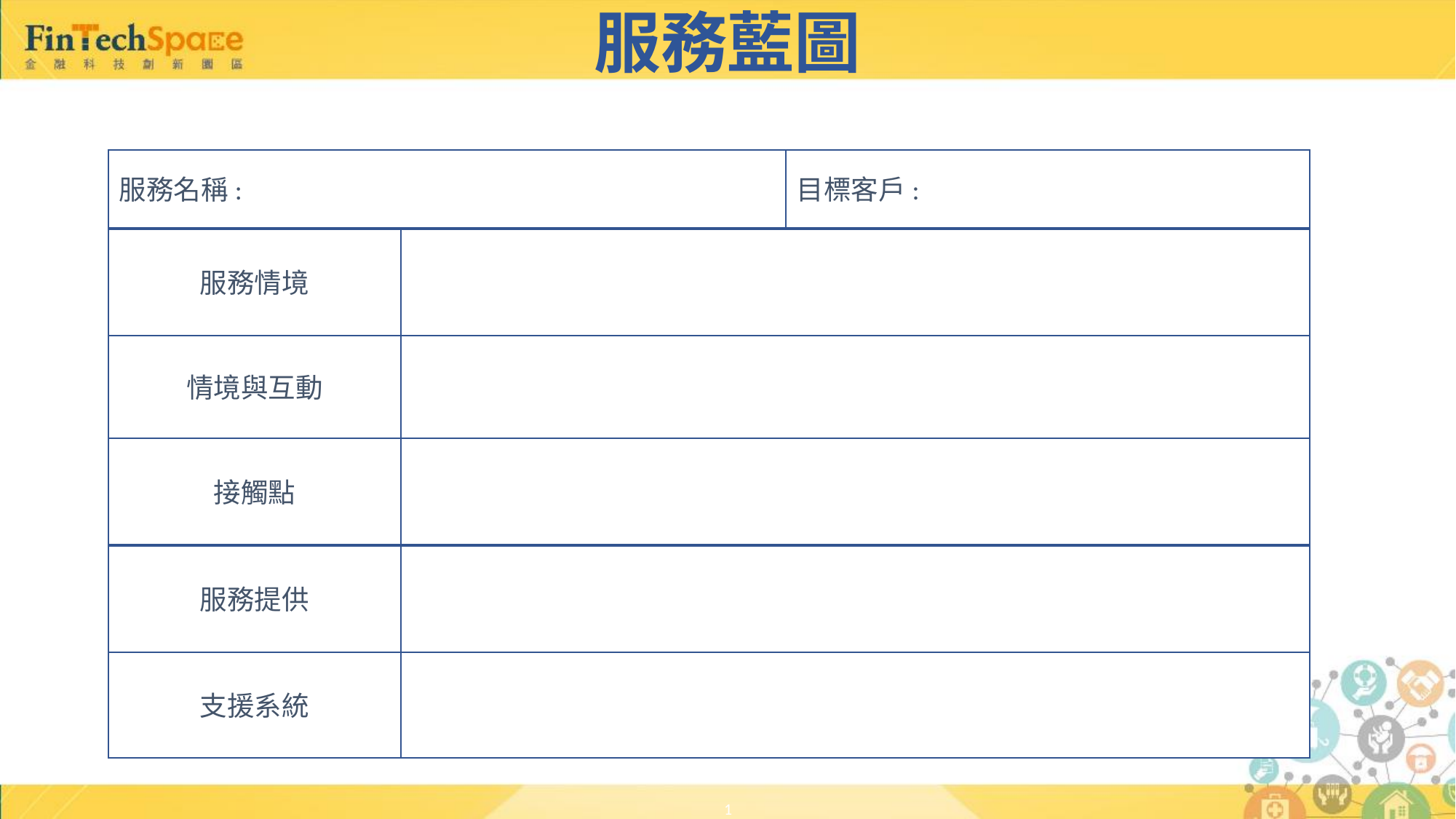

# 服務藍圖
服務名稱:
目標客戶:
服務情境

情境與互動

接觸點

服務提供

支援系統

1